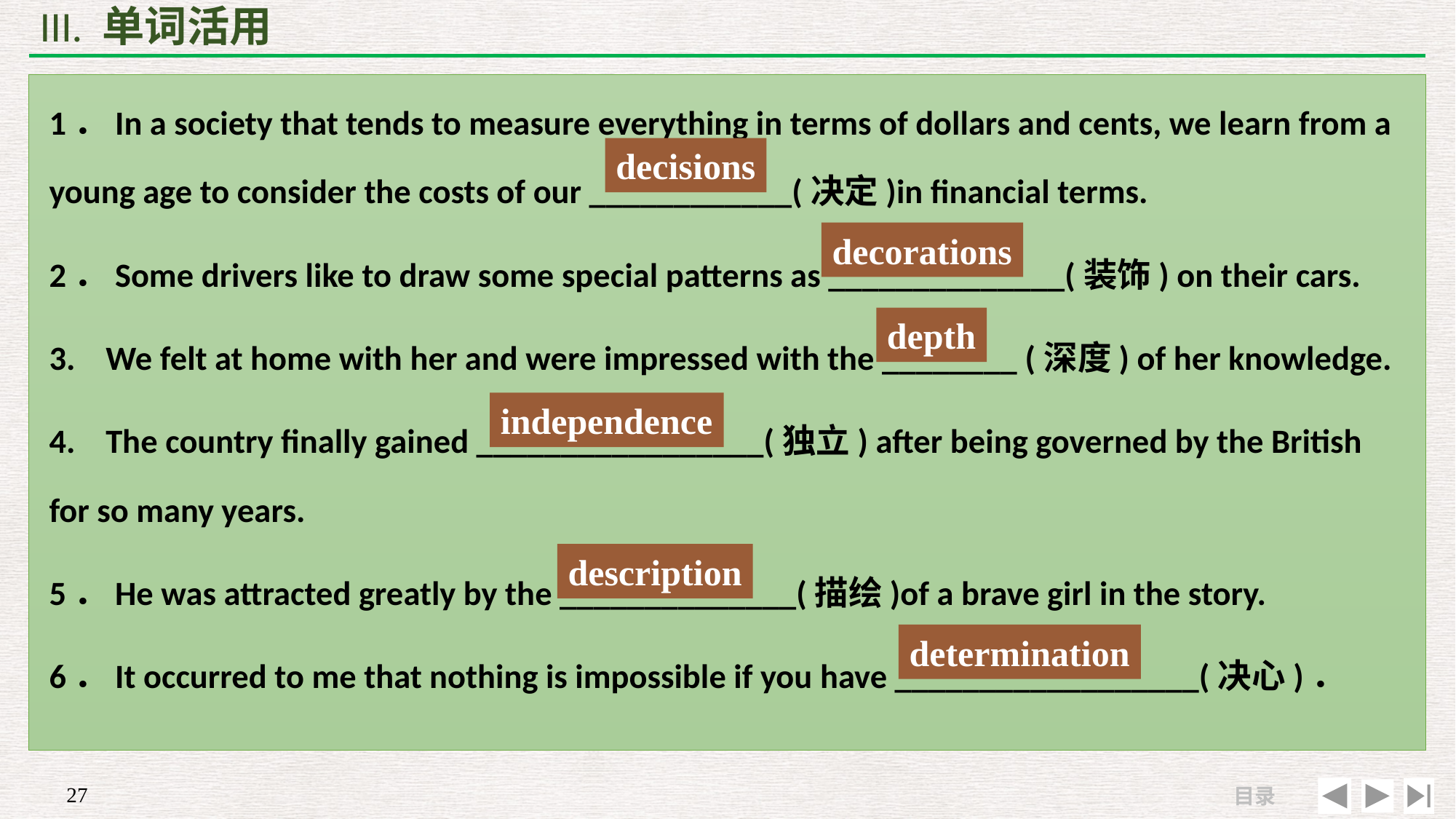

# III. 单词活用
1．In a society that tends to measure everything in terms of dollars and cents, we learn from a young age to consider the costs of our ____________(决定)in financial terms.
2．Some drivers like to draw some special patterns as ______________(装饰) on their cars.
3.    We felt at home with her and were impressed with the ________ (深度) of her knowledge.
4.    The country finally gained _________________(独立) after being governed by the British for so many years.
5．He was attracted greatly by the ______________(描绘)of a brave girl in the story.
6．It occurred to me that nothing is impossible if you have __________________(决心)．

decisions
decorations
depth
independence
description
determination